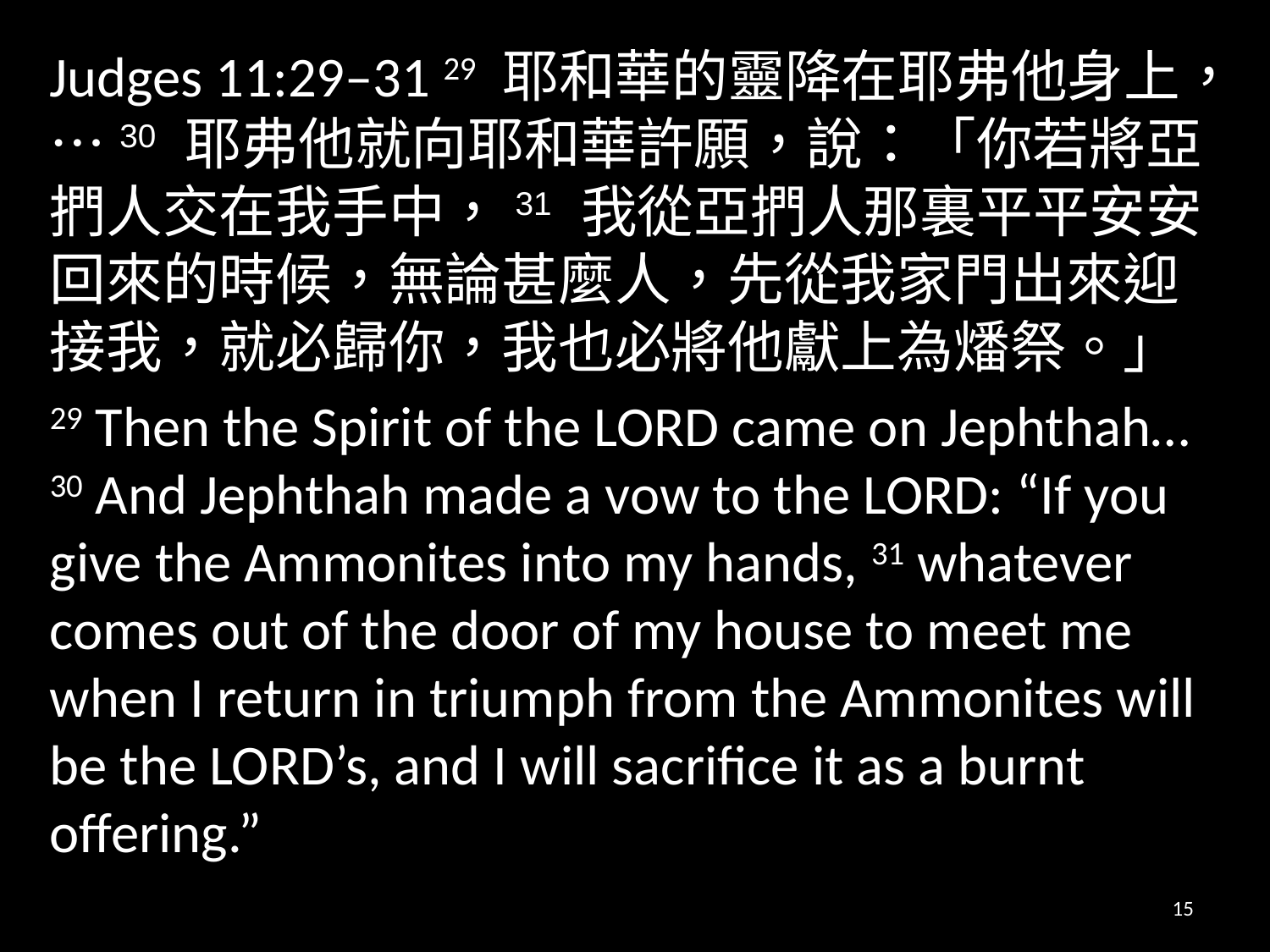

Judges 11:29–31 29 耶和華的靈降在耶弗他身上，…30 耶弗他就向耶和華許願，說：「你若將亞捫人交在我手中，31 我從亞捫人那裏平平安安回來的時候，無論甚麼人，先從我家門出來迎接我，就必歸你，我也必將他獻上為燔祭。」
29 Then the Spirit of the Lord came on Jephthah… 30 And Jephthah made a vow to the Lord: “If you give the Ammonites into my hands, 31 whatever comes out of the door of my house to meet me when I return in triumph from the Ammonites will be the Lord’s, and I will sacrifice it as a burnt offering.”

15